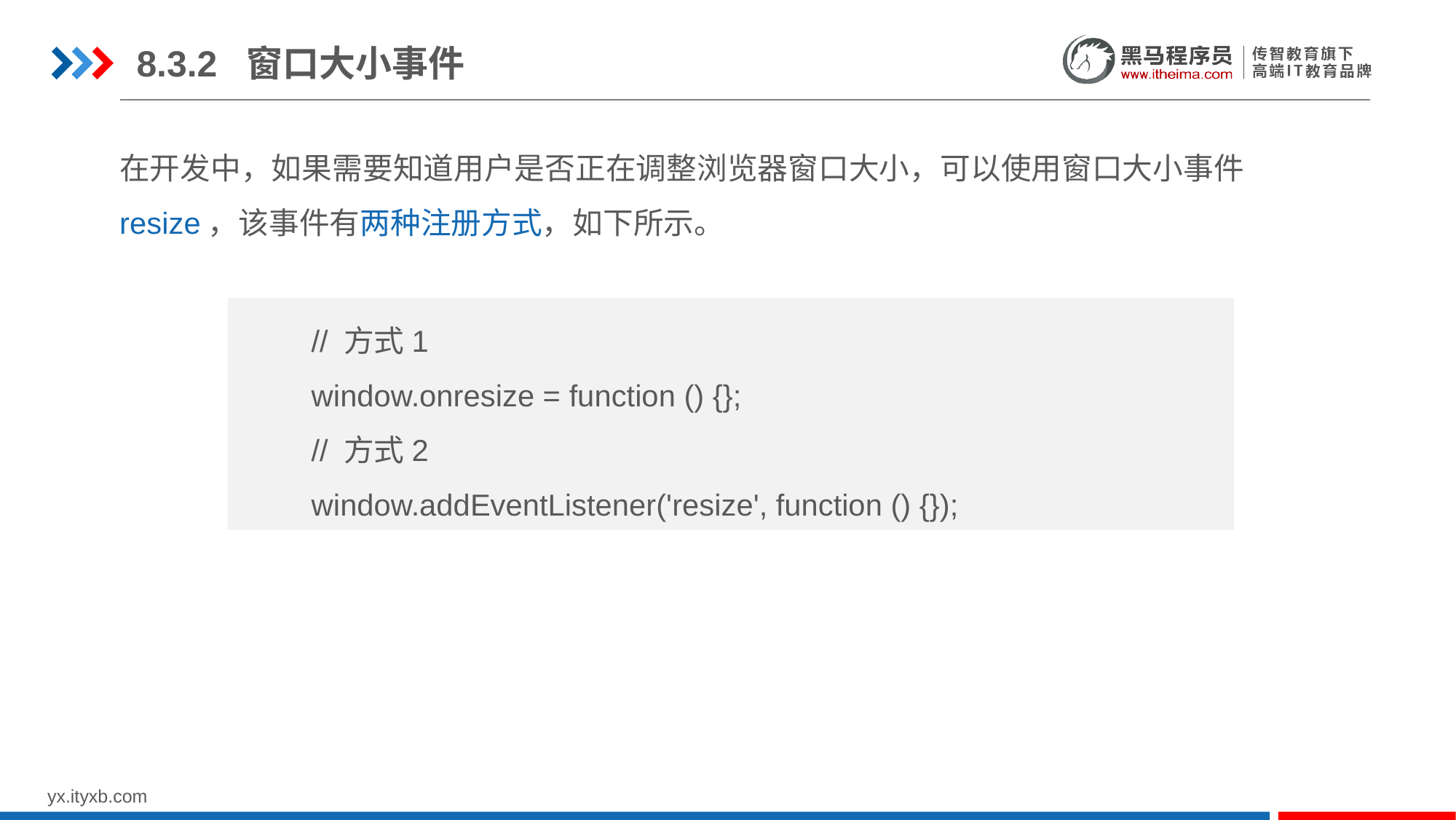

8.3.2  窗口大小事件
在开发中，如果需要知道用户是否正在调整浏览器窗口大小，可以使用窗口大小事件resize，该事件有两种注册方式，如下所示。
// 方式1
window.onresize = function () {};
// 方式2
window.addEventListener('resize', function () {});